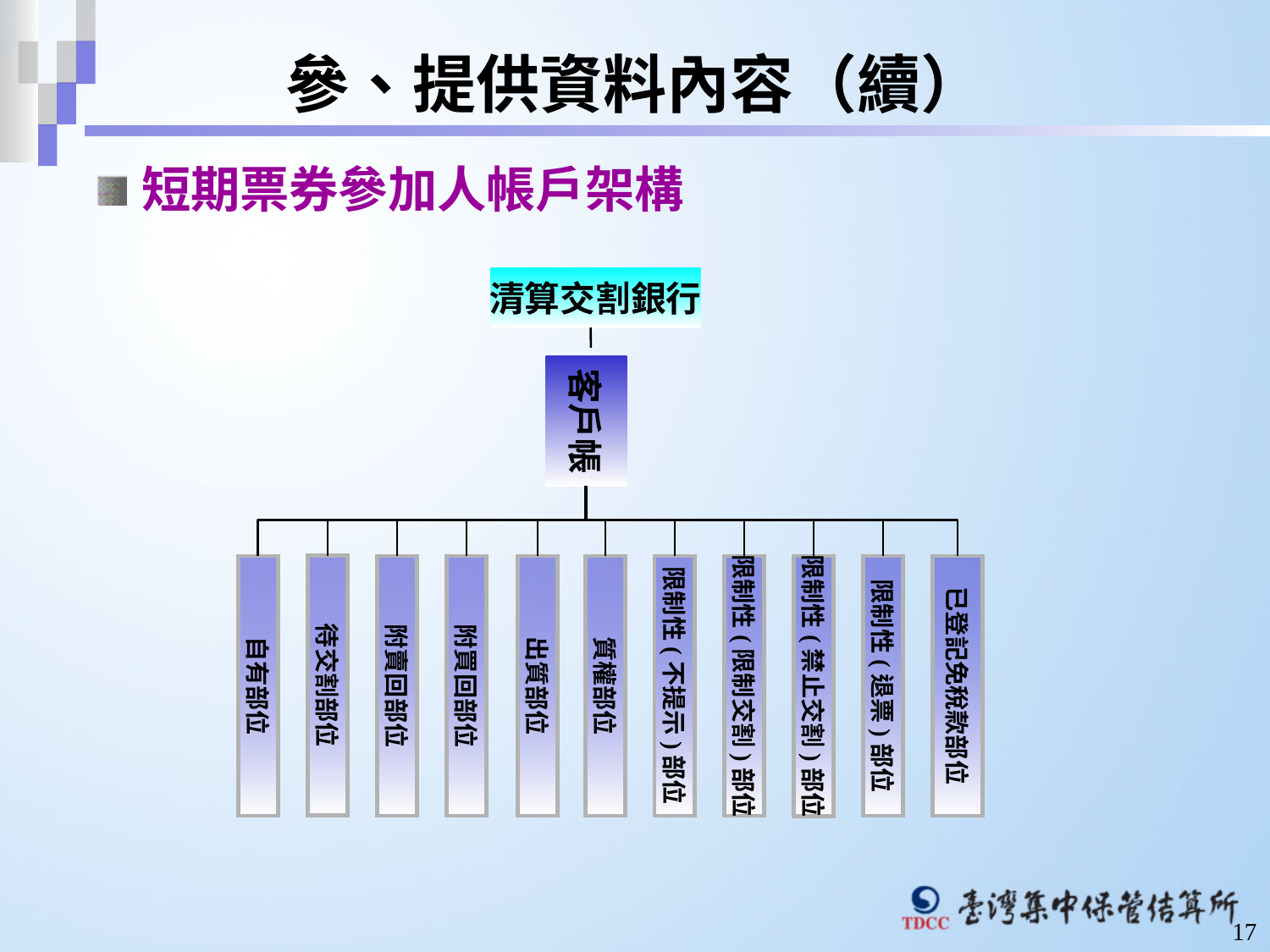

參、提供資料內容（續）
短期票券參加人帳戶架構

清算交割銀行

客戶帳
待交割部位
自有部位
附賣回部位
附買回部位
出質部位
質權部位
限制性(不提示)部位
限制性(限制交割)部位
限制性(禁止交割)部位
限制性(退票)部位
已登記免稅款部位
17